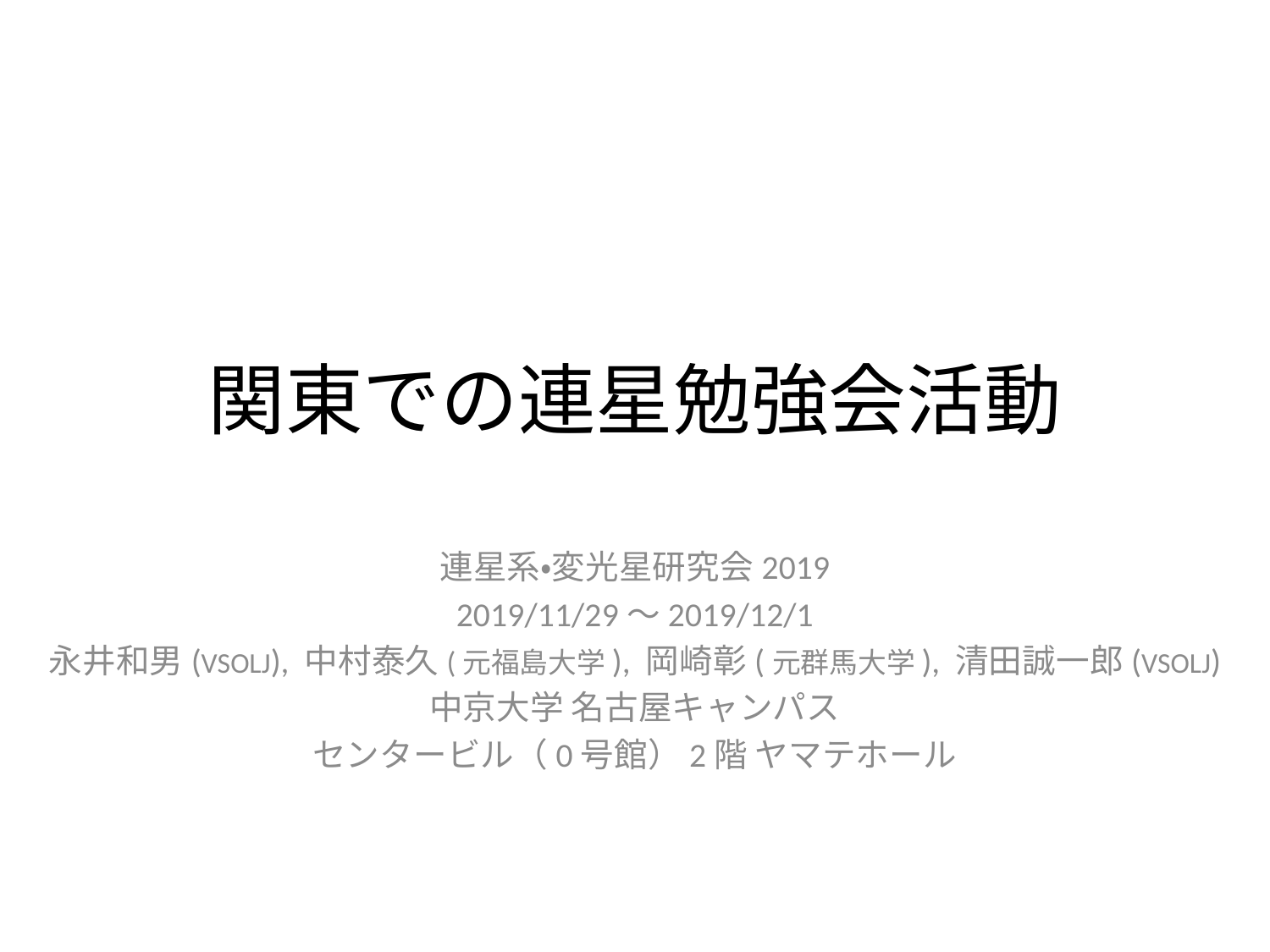

# 関東での連星勉強会活動
連星系・変光星研究会2019
2019/11/29～2019/12/1
永井和男(VSOLJ), 中村泰久(元福島大学), 岡崎彰(元群馬大学), 清田誠一郎(VSOLJ)
中京大学 名古屋キャンパス
センタービル（0号館）2階 ヤマテホール